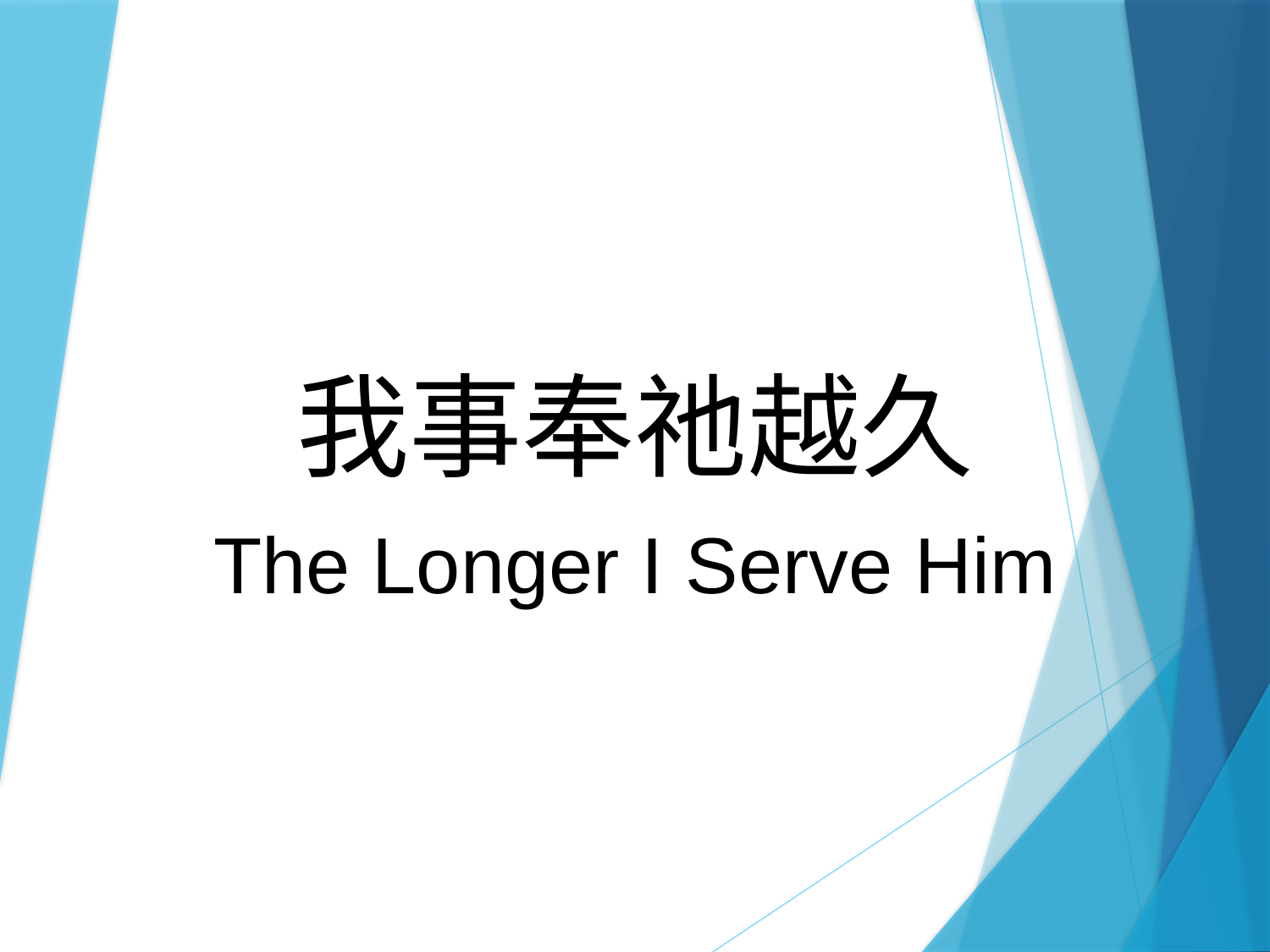

# 我事奉祂越久
The Longer I Serve Him